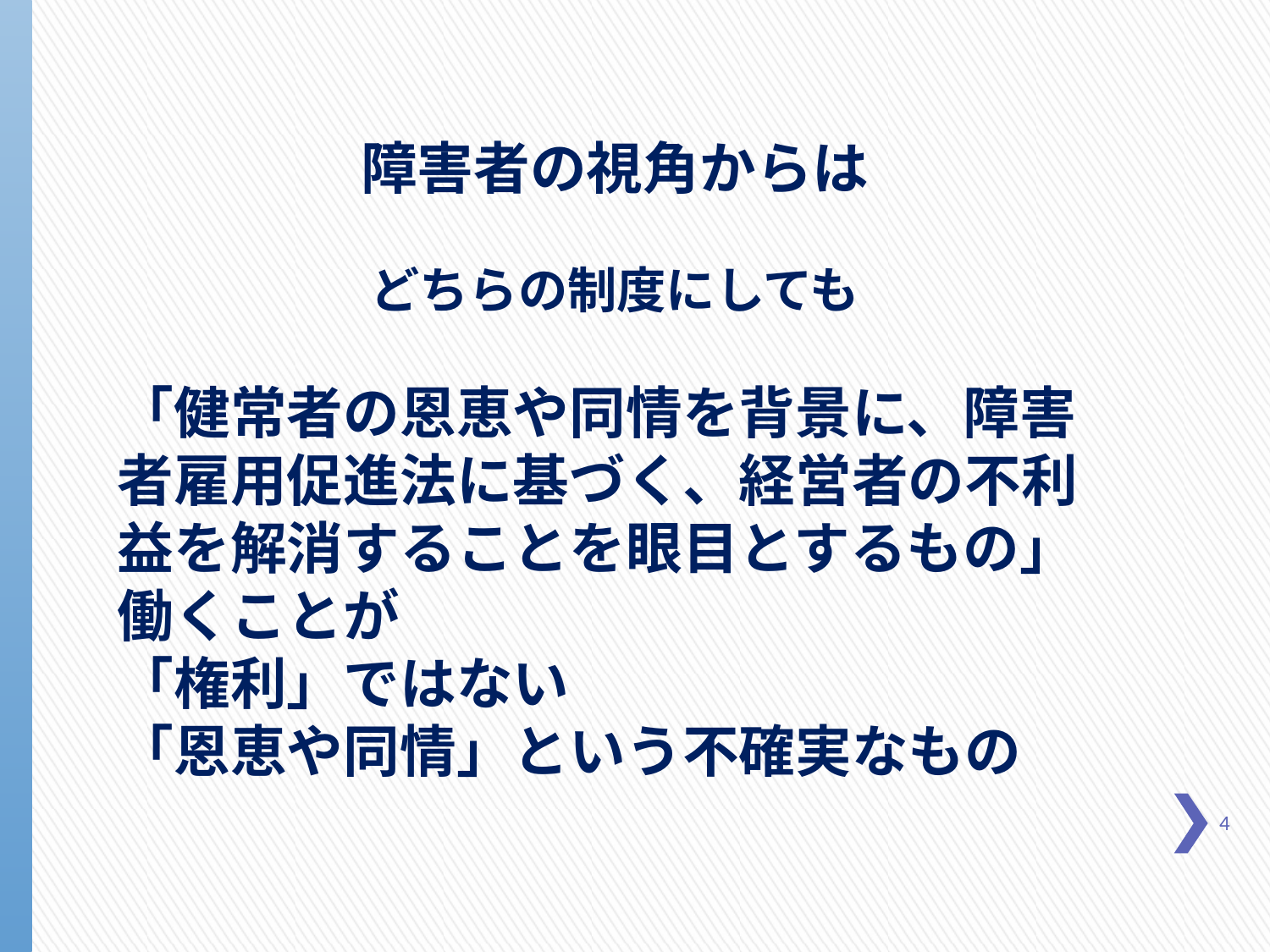

障害者の視角からは

どちらの制度にしても

「健常者の恩恵や同情を背景に、障害者雇用促進法に基づく、経営者の不利益を解消することを眼目とするもの」
働くことが
「権利」ではない
「恩恵や同情」という不確実なもの
4